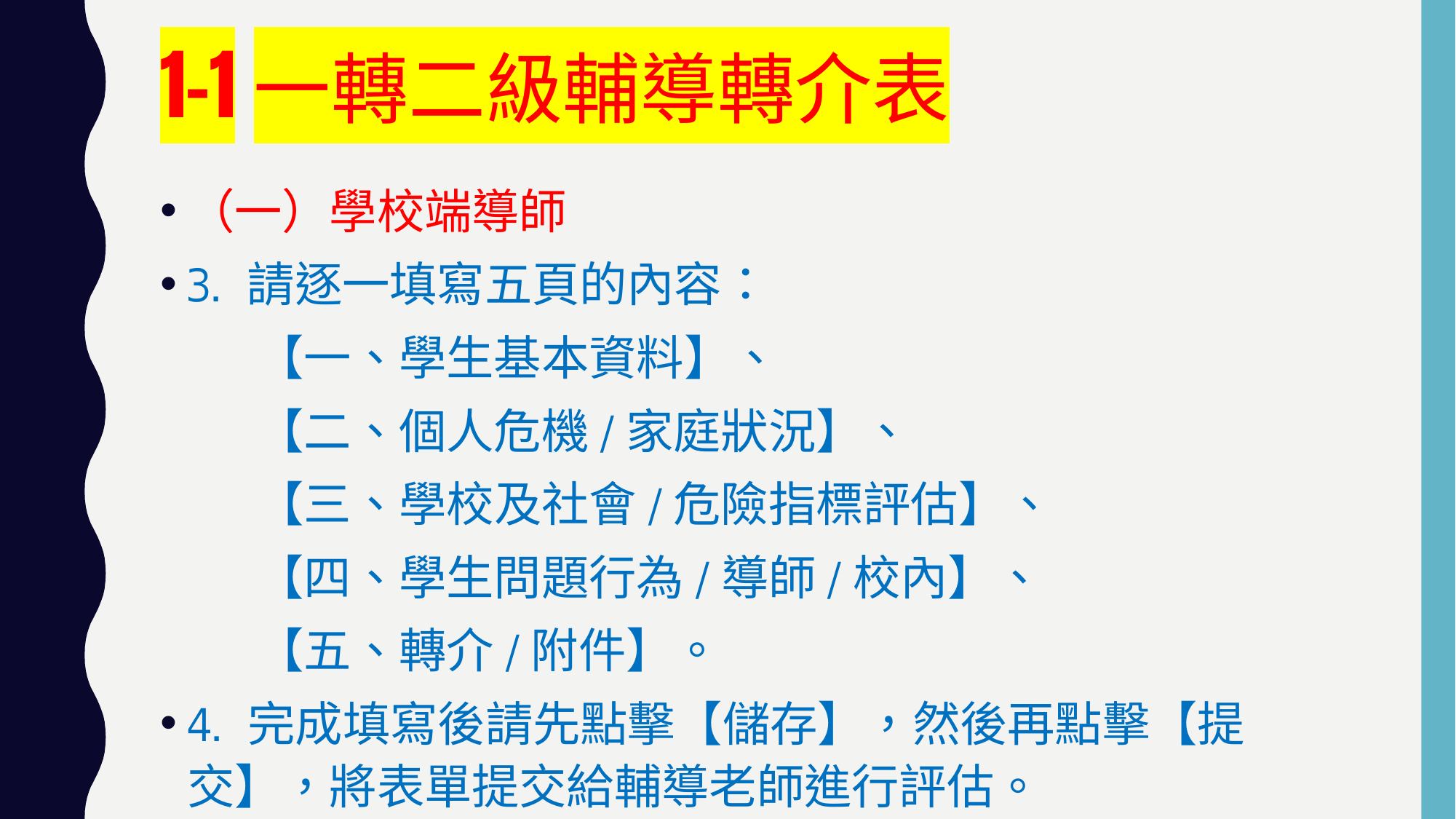

# 1-1一轉二級輔導轉介表
（一）學校端導師
3. 請逐一填寫五頁的內容：
      【一、學生基本資料】、
      【二、個人危機/家庭狀況】、
      【三、學校及社會/危險指標評估】、
      【四、學生問題行為/導師/校內】、
      【五、轉介/附件】。
4. 完成填寫後請先點擊【儲存】，然後再點擊【提交】，將表單提交給輔導老師進行評估。